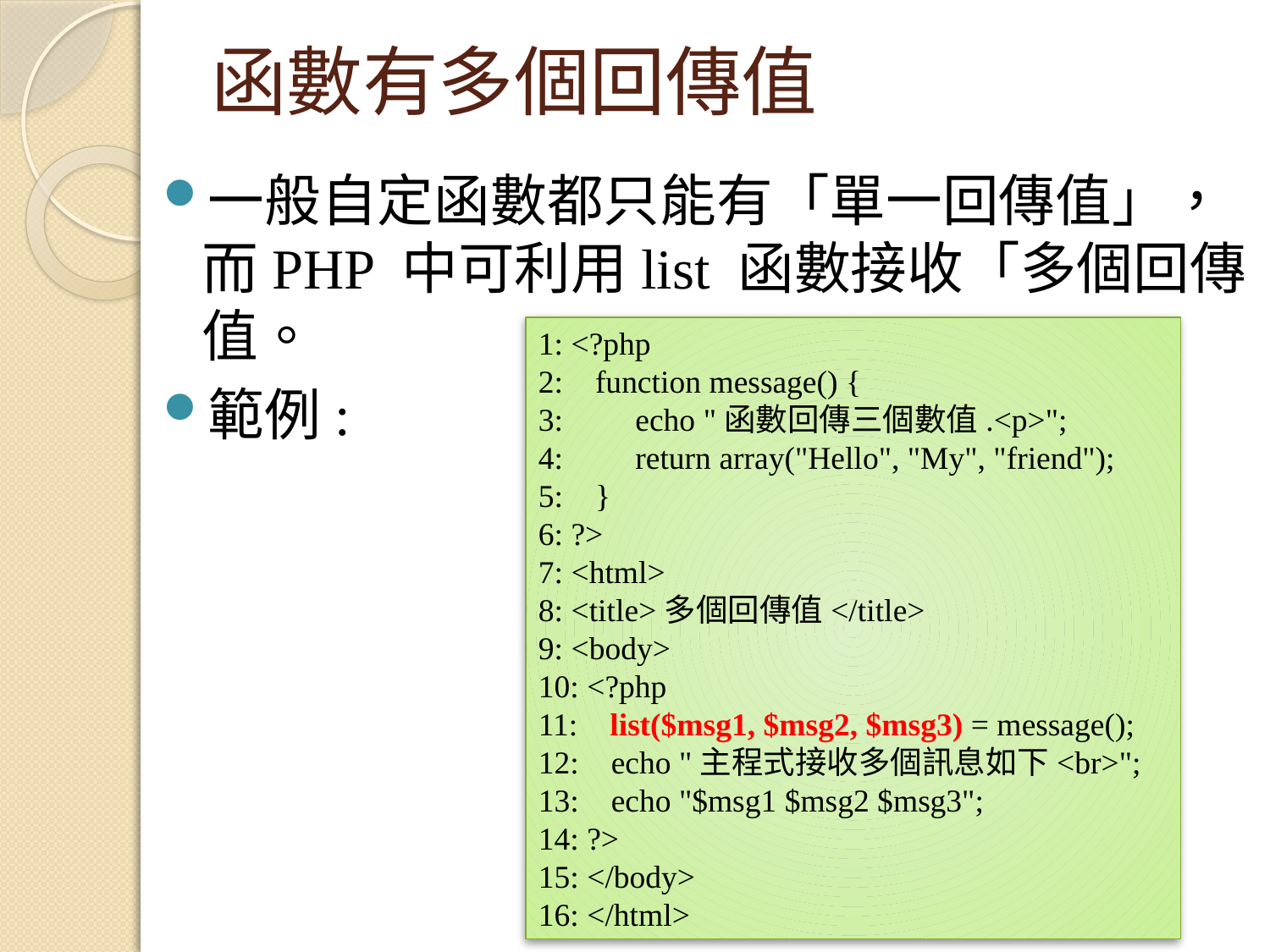

# 函數有多個回傳值
一般自定函數都只能有「單一回傳值」，而PHP 中可利用list 函數接收「多個回傳值。
範例:

1: <?php
2:    function message() {
3:         echo "函數回傳三個數值.<p>";
4:         return array("Hello", "My", "friend");
5:    }
6: ?>
7: <html>
8: <title>多個回傳值</title>
9: <body>
10: <?php
11:    list($msg1, $msg2, $msg3) = message();
12:    echo "主程式接收多個訊息如下<br>";
13:    echo "$msg1 $msg2 $msg3";
14: ?>
15: </body>
16: </html>